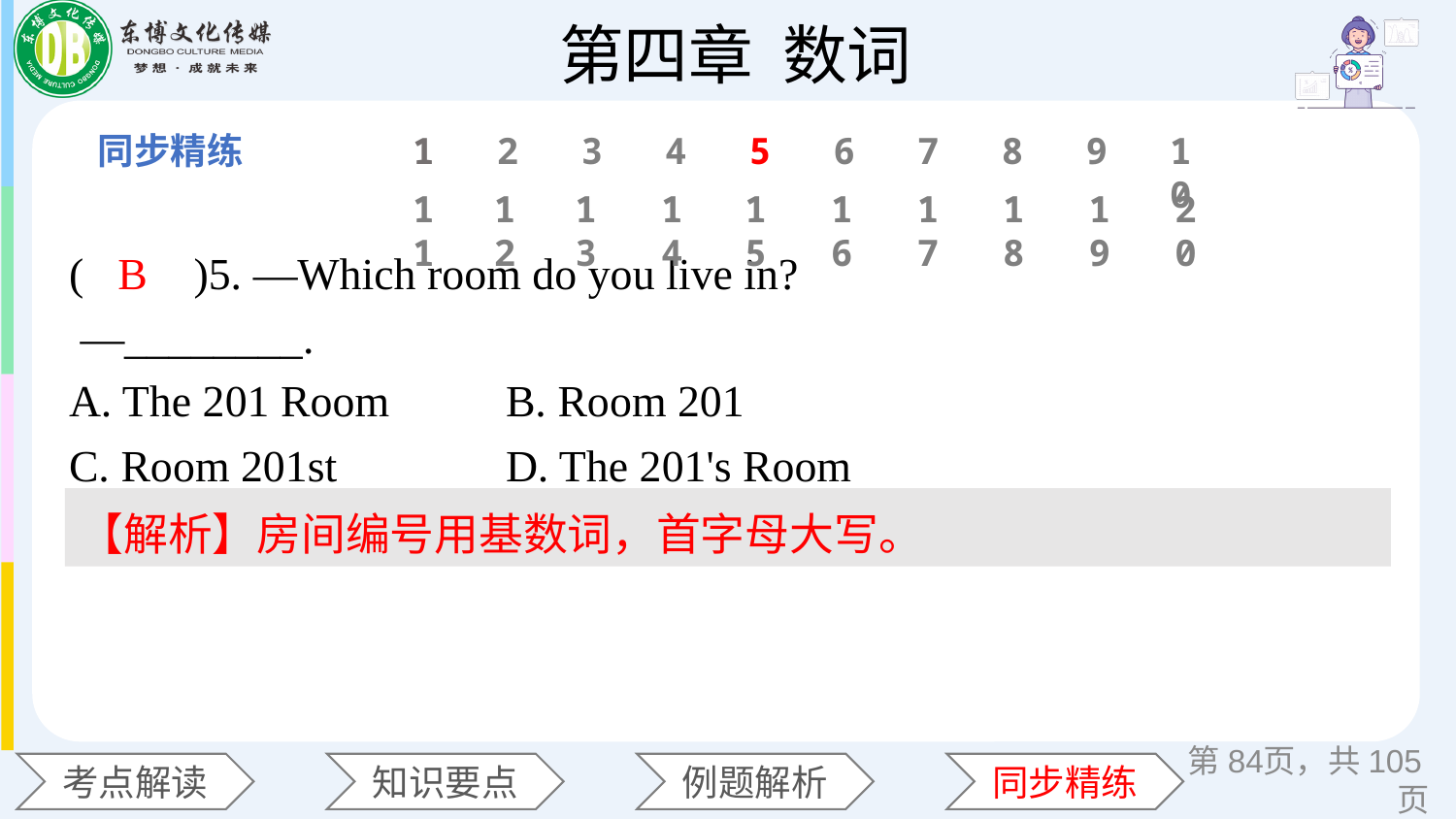

1
2
3
4
5
6
7
8
9
10
11
12
13
14
15
16
17
18
19
20
(　　)5. —Which room do you live in?
 —________.
A. The 201 Room    	B. Room 201
C. Room 201st    	D. The 201's Room
B
【解析】房间编号用基数词，首字母大写。
第84页，共105页